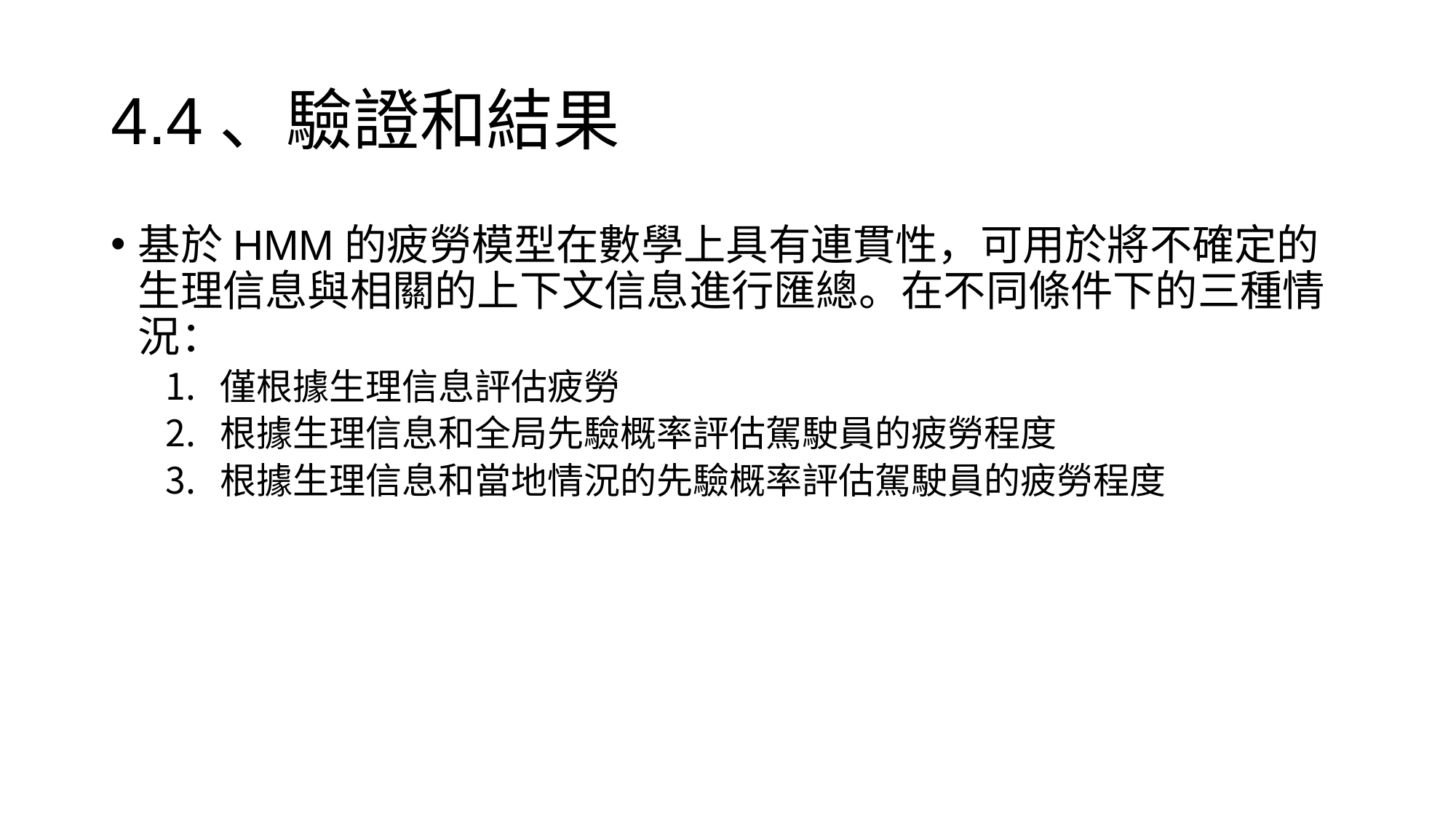

# 4.4、驗證和結果
基於HMM的疲勞模型在數學上具有連貫性，可用於將不確定的生理信息與相關的上下文信息進行匯總。在不同條件下的三種情況：
僅根據生理信息評估疲勞
根據生理信息和全局先驗概率評估駕駛員的疲勞程度
根據生理信息和當地情況的先驗概率評估駕駛員的疲勞程度